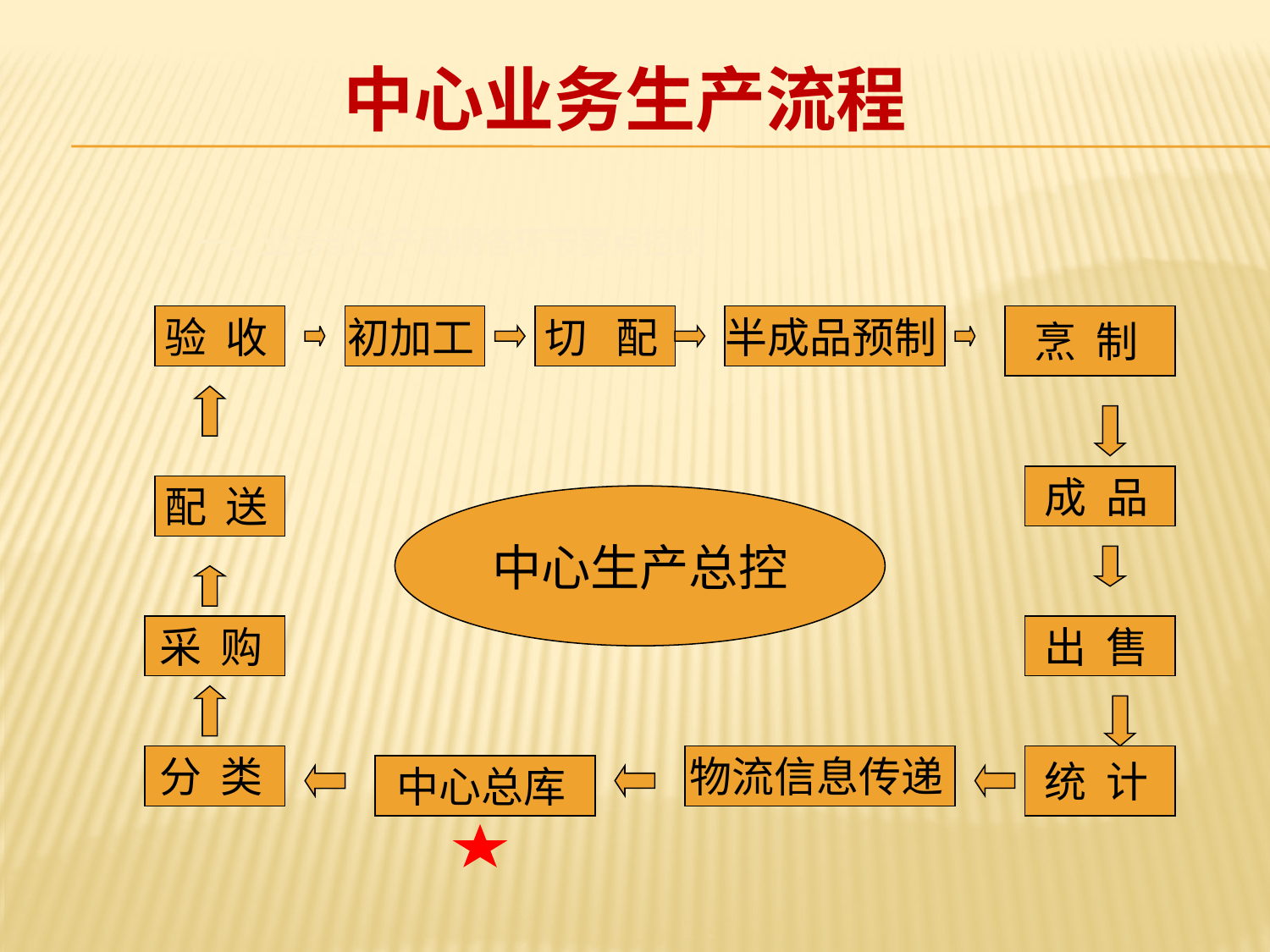

# 中心业务生产流程
一、业务部生产周期各环节要点控制

验  收
初加工
切   配
半成品预制
烹  制

成  品
配  送
中心生产总控

采  购
出  售

分  类
物流信息传递
统  计
中心总库